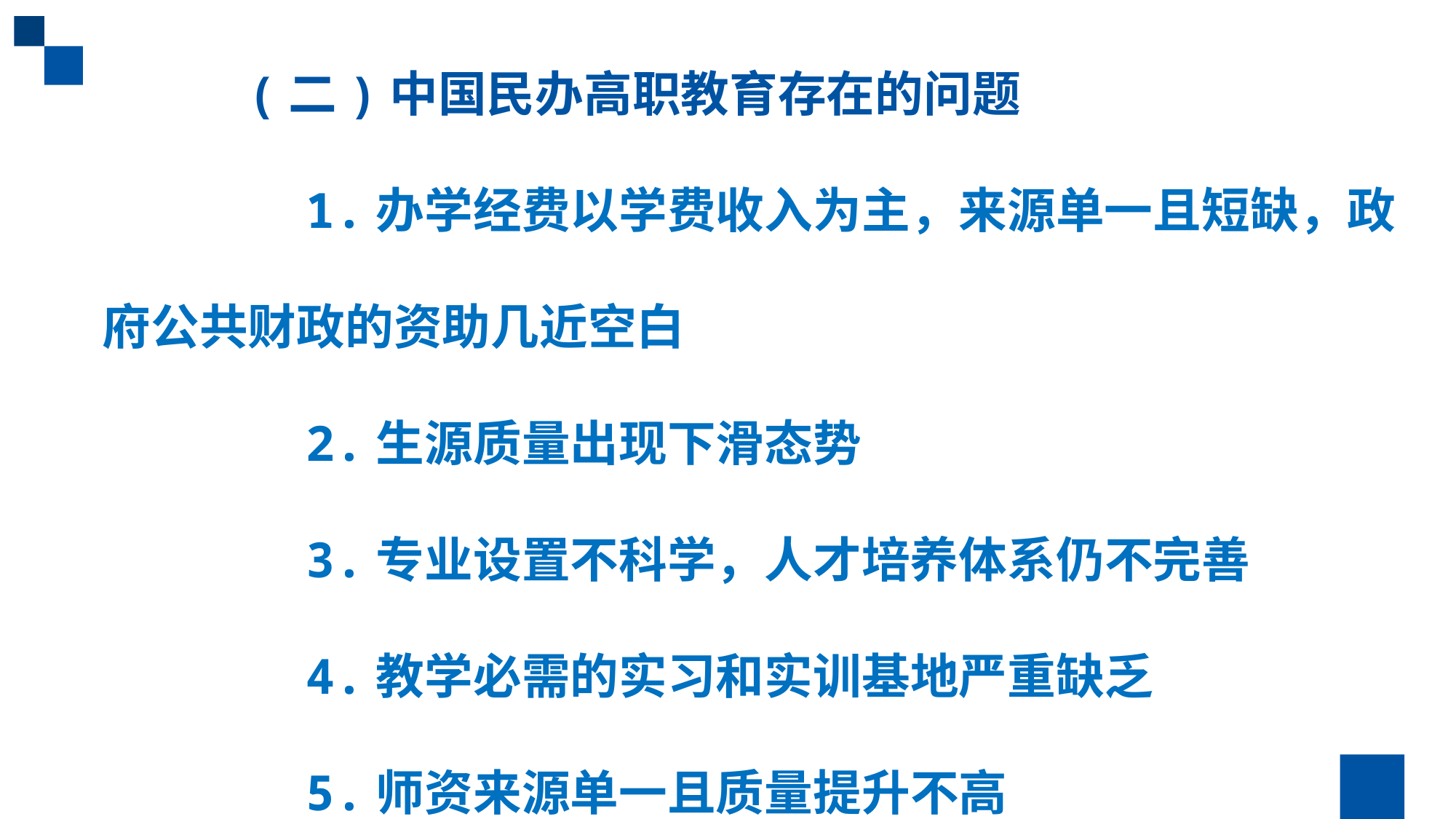

(二)中国民办高职教育存在的问题
       1.办学经费以学费收入为主，来源单一且短缺，政府公共财政的资助几近空白
       2.生源质量出现下滑态势
       3.专业设置不科学，人才培养体系仍不完善
       4.教学必需的实习和实训基地严重缺乏
       5.师资来源单一且质量提升不高

111